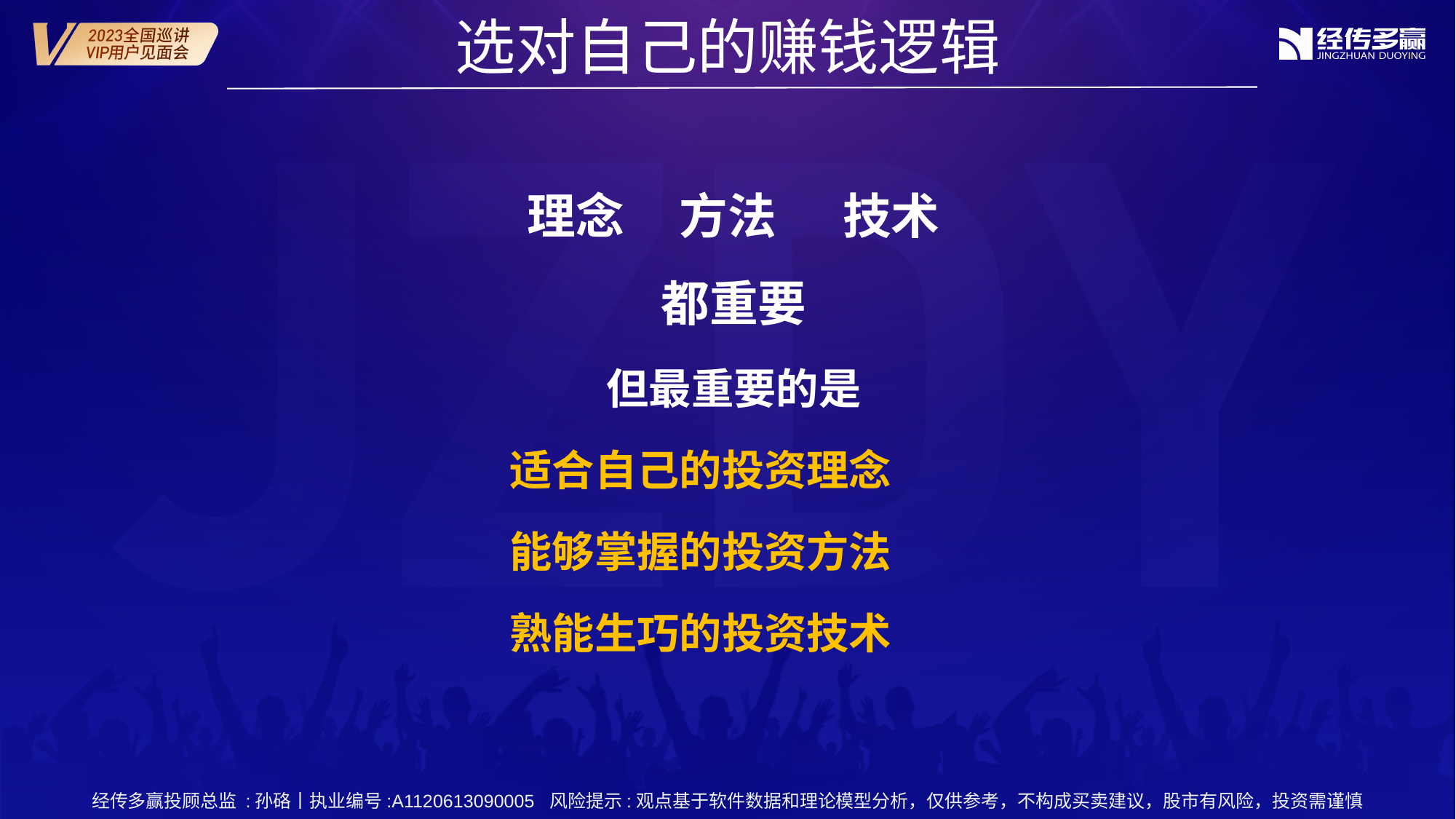

选对自己的赚钱逻辑
理念     方法      技术
都重要
但最重要的是
适合自己的投资理念
能够掌握的投资方法
熟能生巧的投资技术